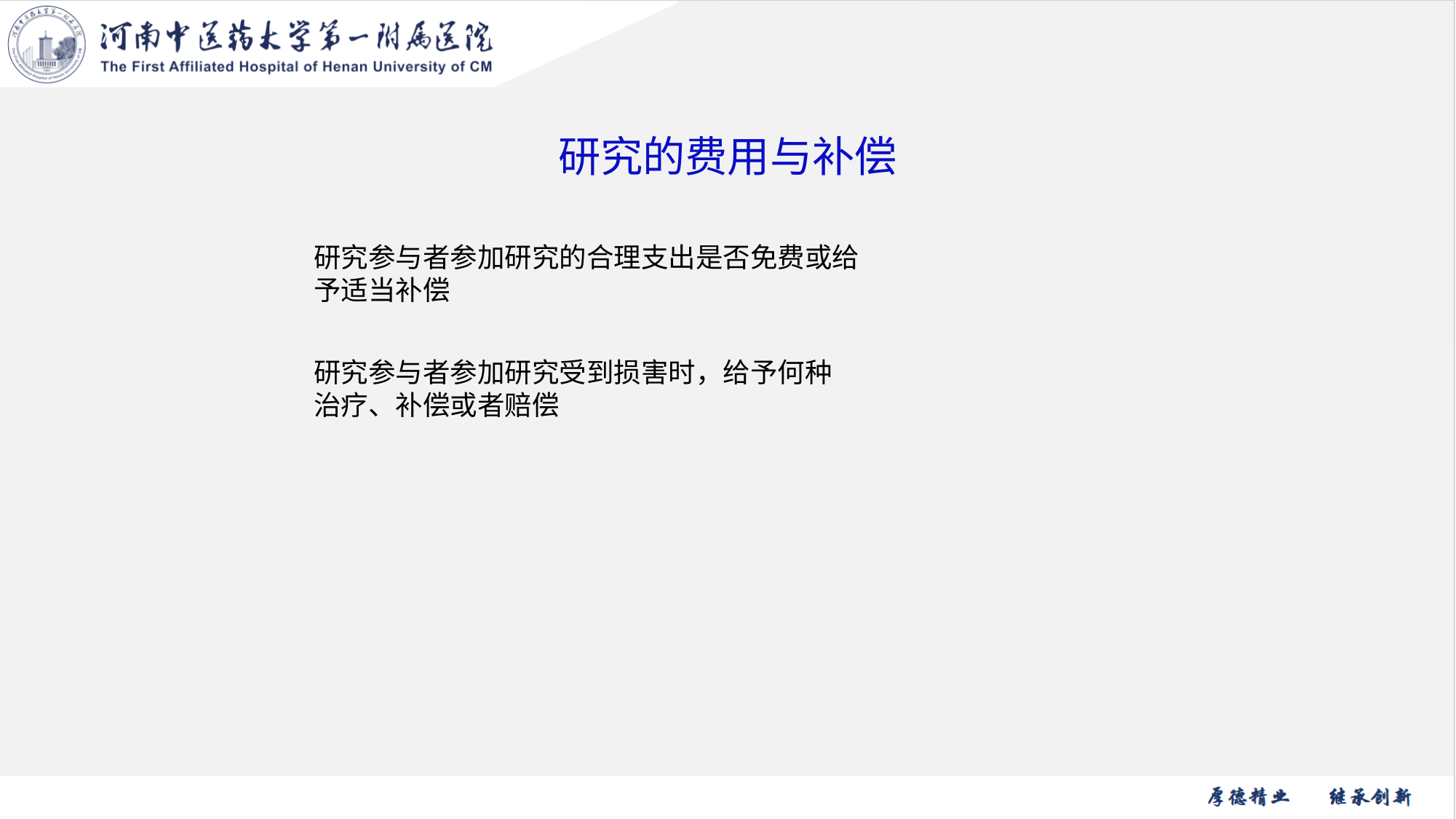

研究的费用与补偿
研究参与者参加研究的合理支出是否免费或给予适当补偿
研究参与者参加研究受到损害时，给予何种治疗、补偿或者赔偿